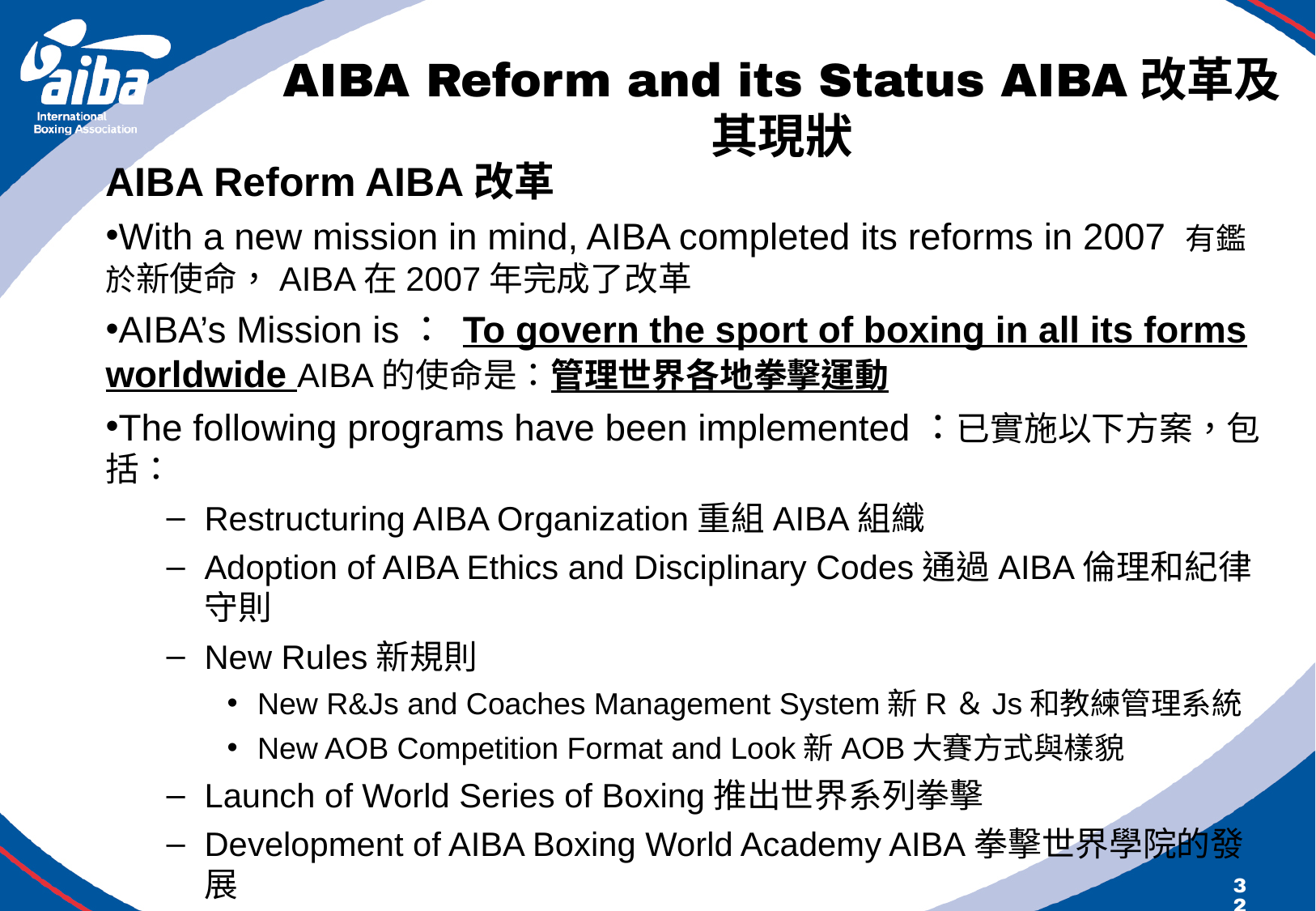

# AIBA Reform and its Status AIBA改革及其現狀
AIBA Reform AIBA改革
With a new mission in mind, AIBA completed its reforms in 2007 有鑑於新使命，AIBA在2007年完成了改革
AIBA’s Mission is： To govern the sport of boxing in all its forms worldwide AIBA的使命是：管理世界各地拳擊運動
The following programs have been implemented：已實施以下方案，包括：
Restructuring AIBA Organization重組AIBA組織
Adoption of AIBA Ethics and Disciplinary Codes通過AIBA倫理和紀律守則
New Rules新規則
New R&Js and Coaches Management System新R＆Js和教練管理系統
New AOB Competition Format and Look新AOB大賽方式與樣貌
Launch of World Series of Boxing推出世界系列拳擊
Development of AIBA Boxing World Academy AIBA拳擊世界學院的發展
32